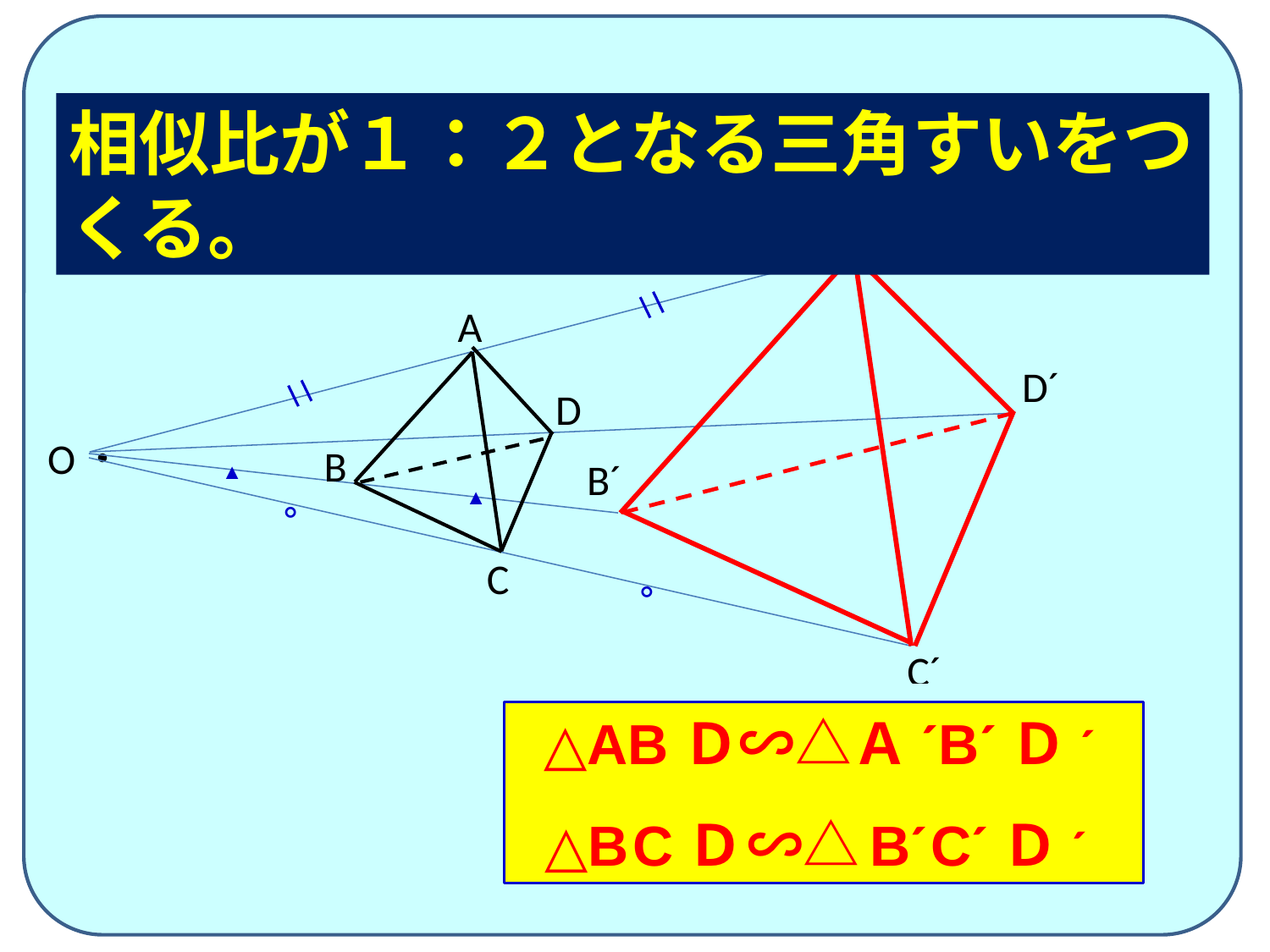

ＯＡ＝ＡＡ ´
ＯＣ＝ＣＣ´
相似比が１：２となる三角すいをつくる。
 AC：A ´ C ´ ＝１：２

A´
A
D´
D
O
・
B
B´
▲
▲
○
C
○

 △ACＤ∽△Ａ´Ｃ´ Ｄ ´
 ＡＣ：A ´ C ´ ＝１：２
C´

 ＡＢ：Ａ ´Ｂ´ ＝１：２
  △ABＤ∽△Ａ´B´Ｄ´

       △B CＤ ∽△  B´ C´Ｄ´
 △AＢC∽△Ａ´Ｂ´ C ´
 ＢＣ：Ｂ ´ C ´ ＝１：２